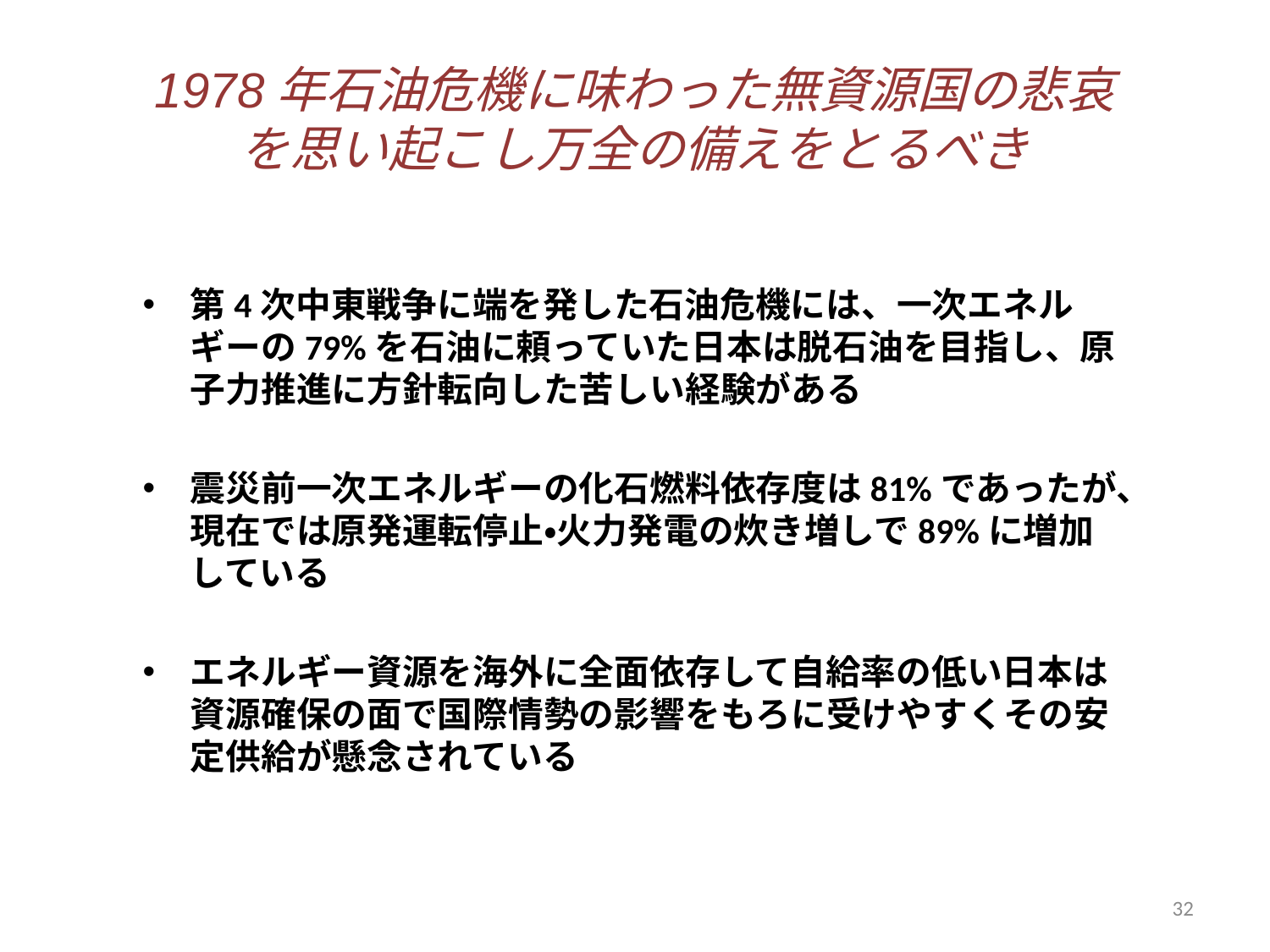

# 1978年石油危機に味わった無資源国の悲哀 を思い起こし万全の備えをとるべき
第4次中東戦争に端を発した石油危機には、一次エネルギーの79%を石油に頼っていた日本は脱石油を目指し、原子力推進に方針転向した苦しい経験がある

震災前一次エネルギーの化石燃料依存度は81%であったが、現在では原発運転停止・火力発電の炊き増しで89%に増加している

エネルギー資源を海外に全面依存して自給率の低い日本は資源確保の面で国際情勢の影響をもろに受けやすくその安定供給が懸念されている
32